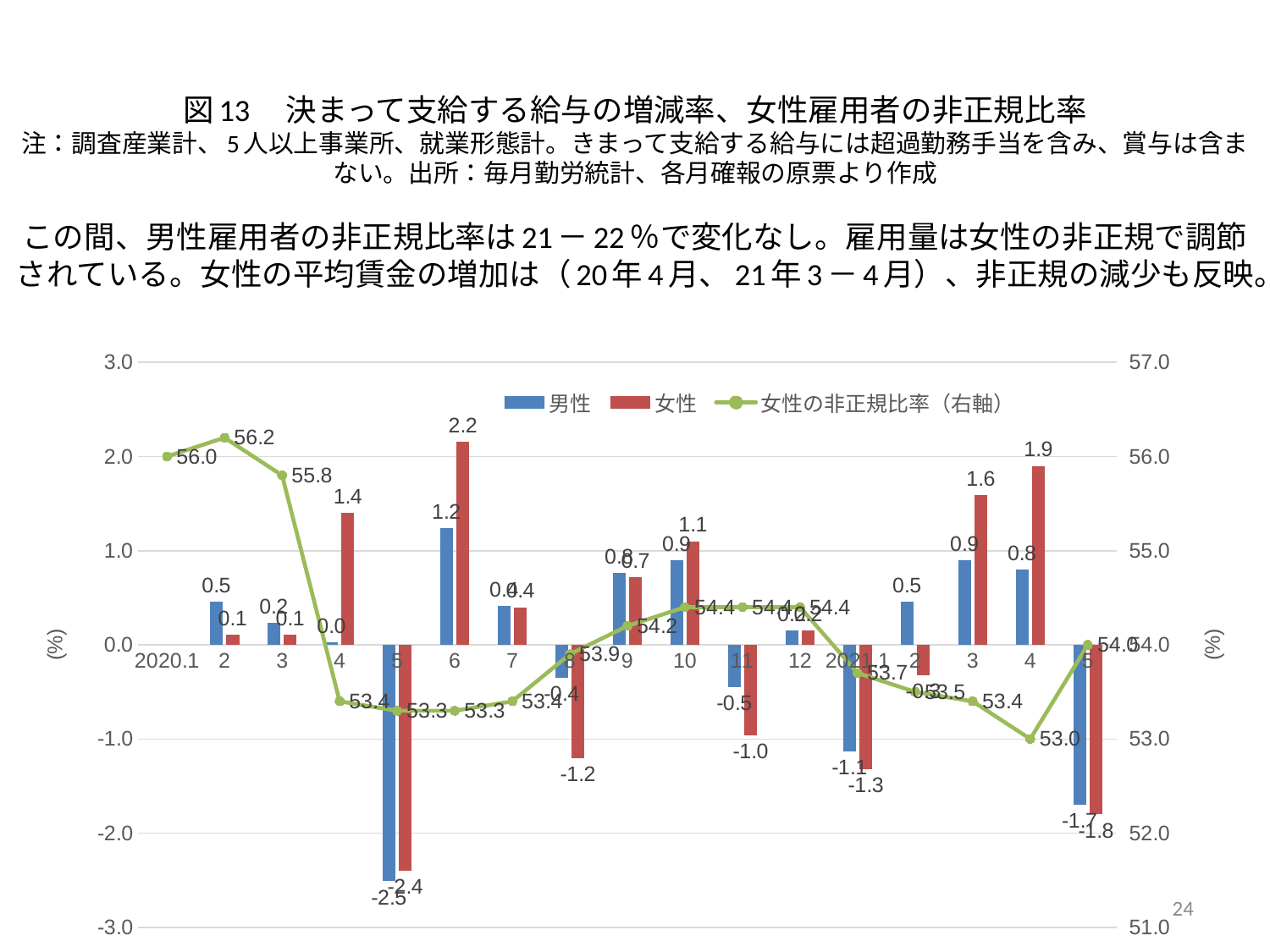

# 図13　決まって支給する給与の増減率、女性雇用者の非正規比率 注：調査産業計、5人以上事業所、就業形態計。きまって支給する給与には超過勤務手当を含み、賞与は含まない。出所：毎月勤労統計、各月確報の原票より作成 この間、男性雇用者の非正規比率は21－22％で変化なし。雇用量は女性の非正規で調節されている。女性の平均賃金の増加は（20年4月、21年3－4月）、非正規の減少も反映。

### Chart

| Category | 男性 | 女性 | 女性の非正規比率（右軸） |
|---|---|---|---|
| 2020.1 | None | None | 56.0 |
| 2 | 0.46 | 0.11 | 56.2 |
| 3 | 0.23 | 0.11 | 55.8 |
| 4 | 0.03 | 1.4 | 53.4 |
| 5 | -2.51 | -2.4 | 53.3 |
| 6 | 1.24 | 2.16 | 53.3 |
| 7 | 0.41 | 0.4 | 53.4 |
| 8 | -0.35 | -1.2 | 53.9 |
| 9 | 0.76 | 0.72 | 54.2 |
| 10 | 0.9 | 1.1 | 54.4 |
| 11 | -0.45 | -0.96 | 54.4 |
| 12 | 0.15 | 0.15 | 54.4 |
| 2021.1 | -1.13 | -1.32 | 53.7 |
| 2 | 0.46 | -0.32 | 53.5 |
| 3 | 0.9 | 1.59 | 53.4 |
| 4 | 0.8 | 1.9 | 53.0 |
| 5 | -1.7 | -1.8 | 54.0 |
24